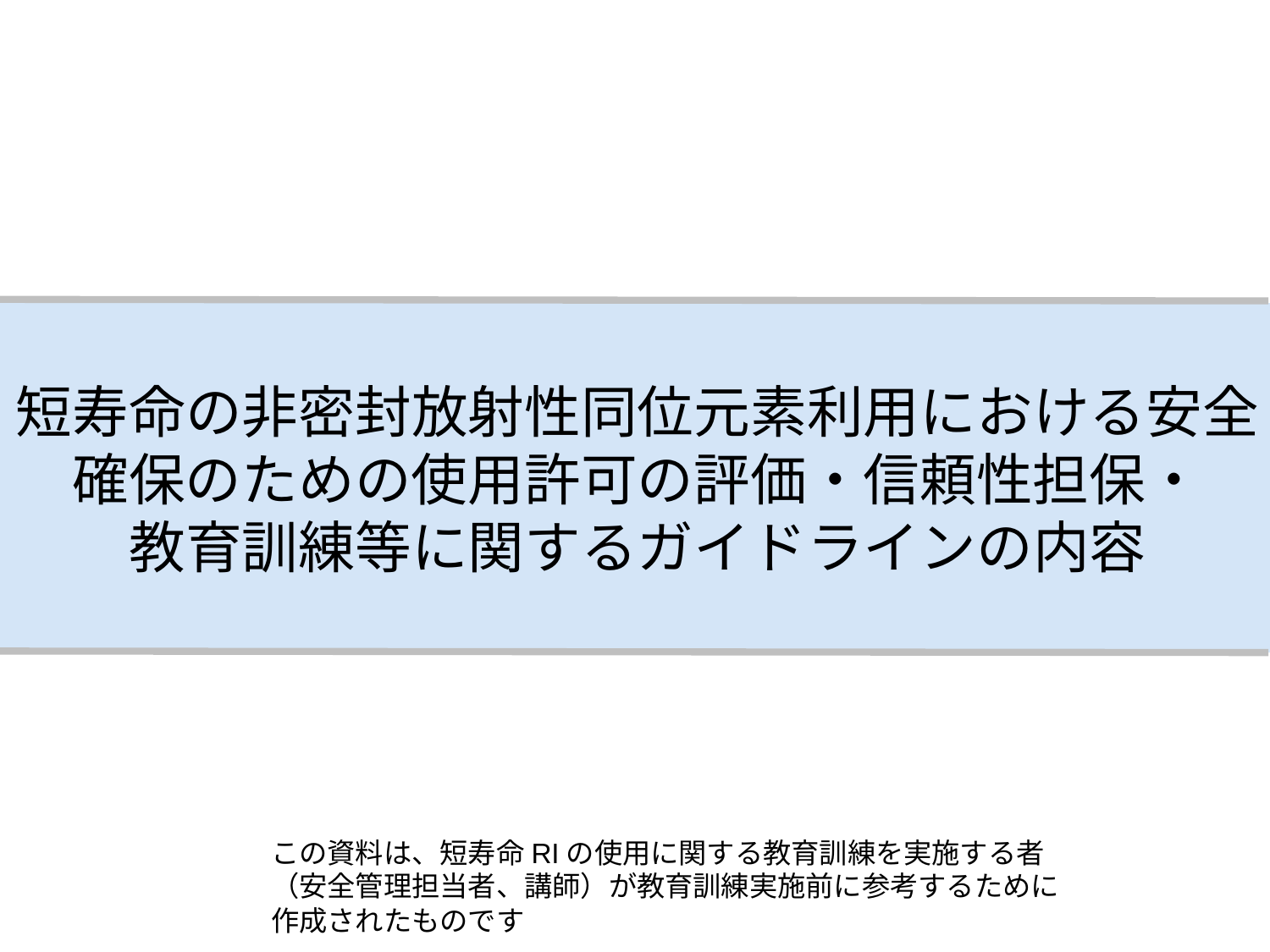

短寿命の非密封放射性同位元素利用における安全確保のための使用許可の評価・信頼性担保・
教育訓練等に関するガイドラインの内容
この資料は、短寿命RIの使用に関する教育訓練を実施する者
（安全管理担当者、講師）が教育訓練実施前に参考するために
作成されたものです